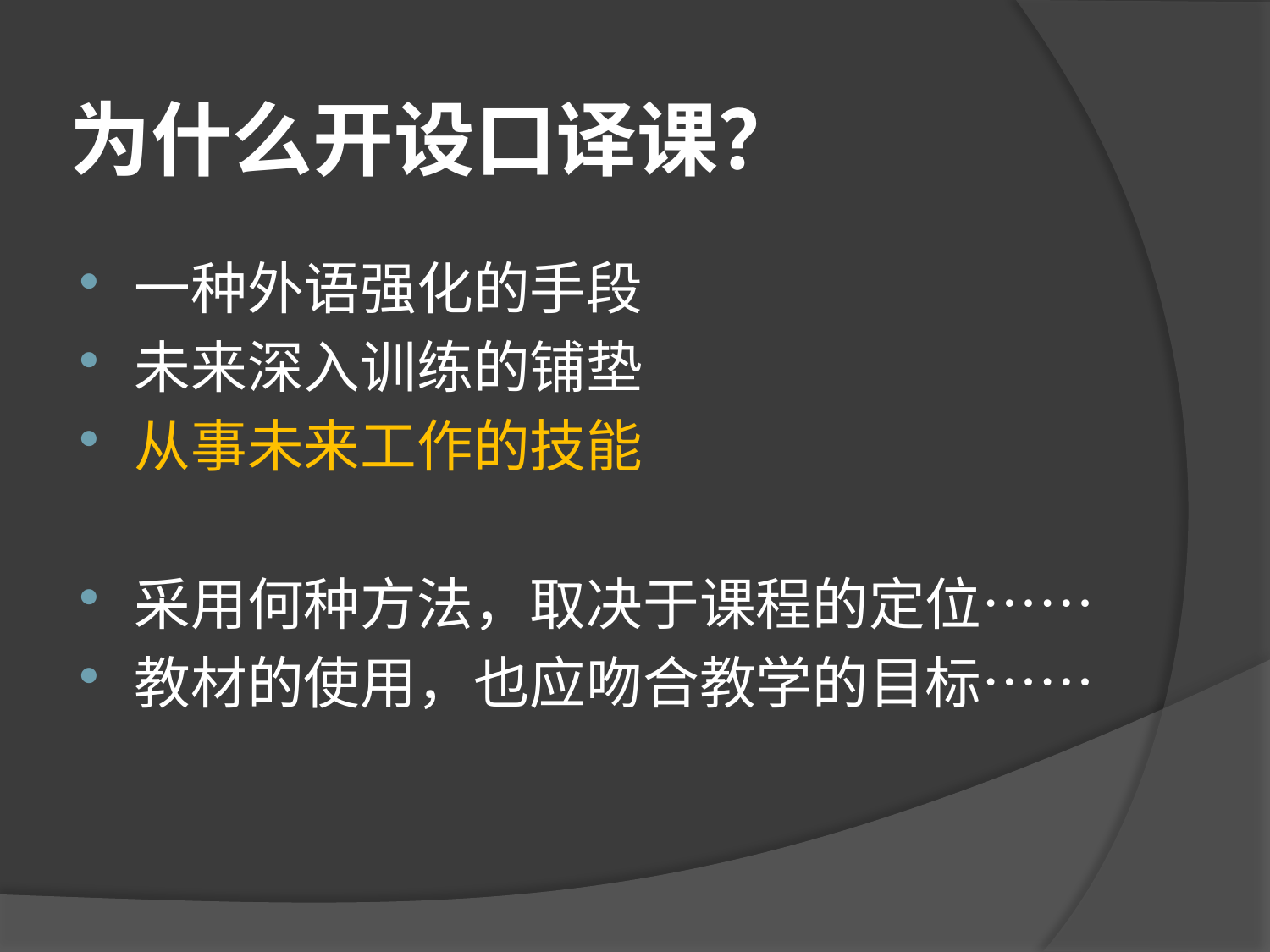

# 为什么开设口译课？
一种外语强化的手段
未来深入训练的铺垫
从事未来工作的技能

采用何种方法，取决于课程的定位……
教材的使用，也应吻合教学的目标……